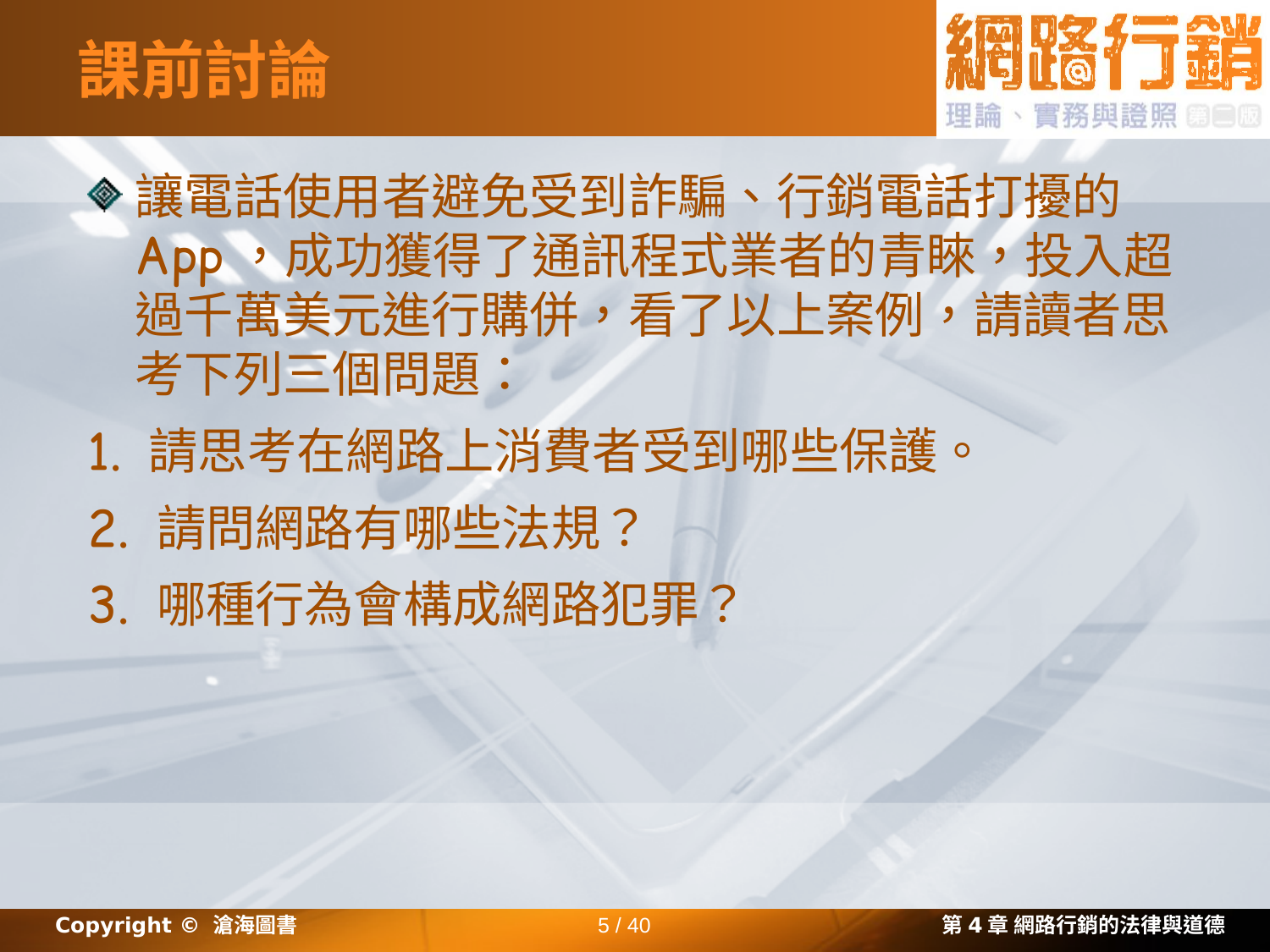

# 課前討論
讓電話使用者避免受到詐騙、行銷電話打擾的 App，成功獲得了通訊程式業者的青睞，投入超過千萬美元進行購併，看了以上案例，請讀者思考下列三個問題：
1. 請思考在網路上消費者受到哪些保護。
2. 請問網路有哪些法規？
3. 哪種行為會構成網路犯罪？
Copyright © 滄海圖書
5 / 40
第4章 網路行銷的法律與道德